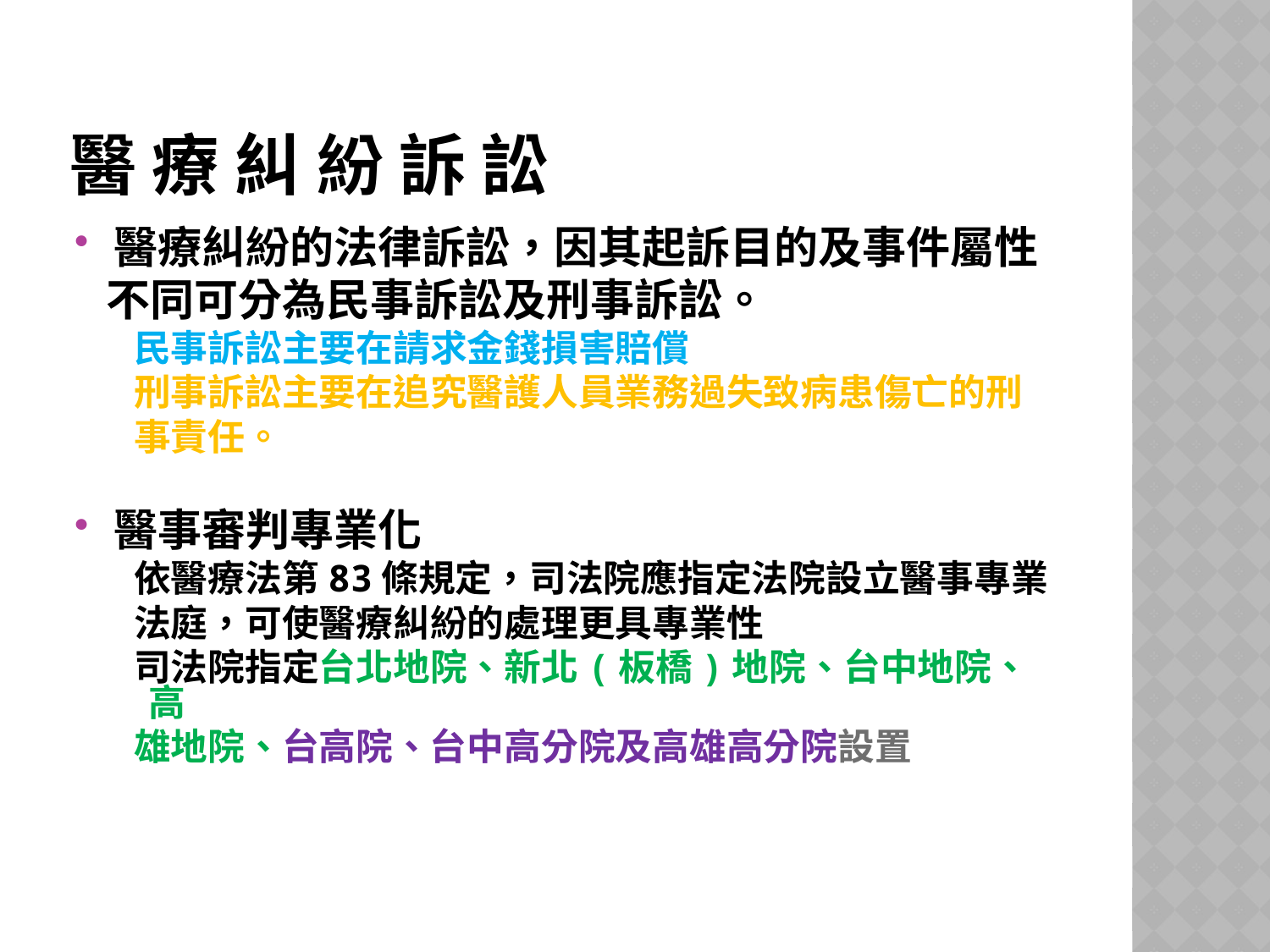

# 醫 療 糾 紛 訴 訟
醫療糾紛的法律訴訟，因其起訴目的及事件屬性
  不同可分為民事訴訟及刑事訴訟。
 民事訴訟主要在請求金錢損害賠償
 刑事訴訟主要在追究醫護人員業務過失致病患傷亡的刑
 事責任。

醫事審判專業化
 依醫療法第83條規定，司法院應指定法院設立醫事專業
 法庭，可使醫療糾紛的處理更具專業性
 司法院指定台北地院、新北(板橋)地院、台中地院、高
 雄地院、台高院、台中高分院及高雄高分院設置